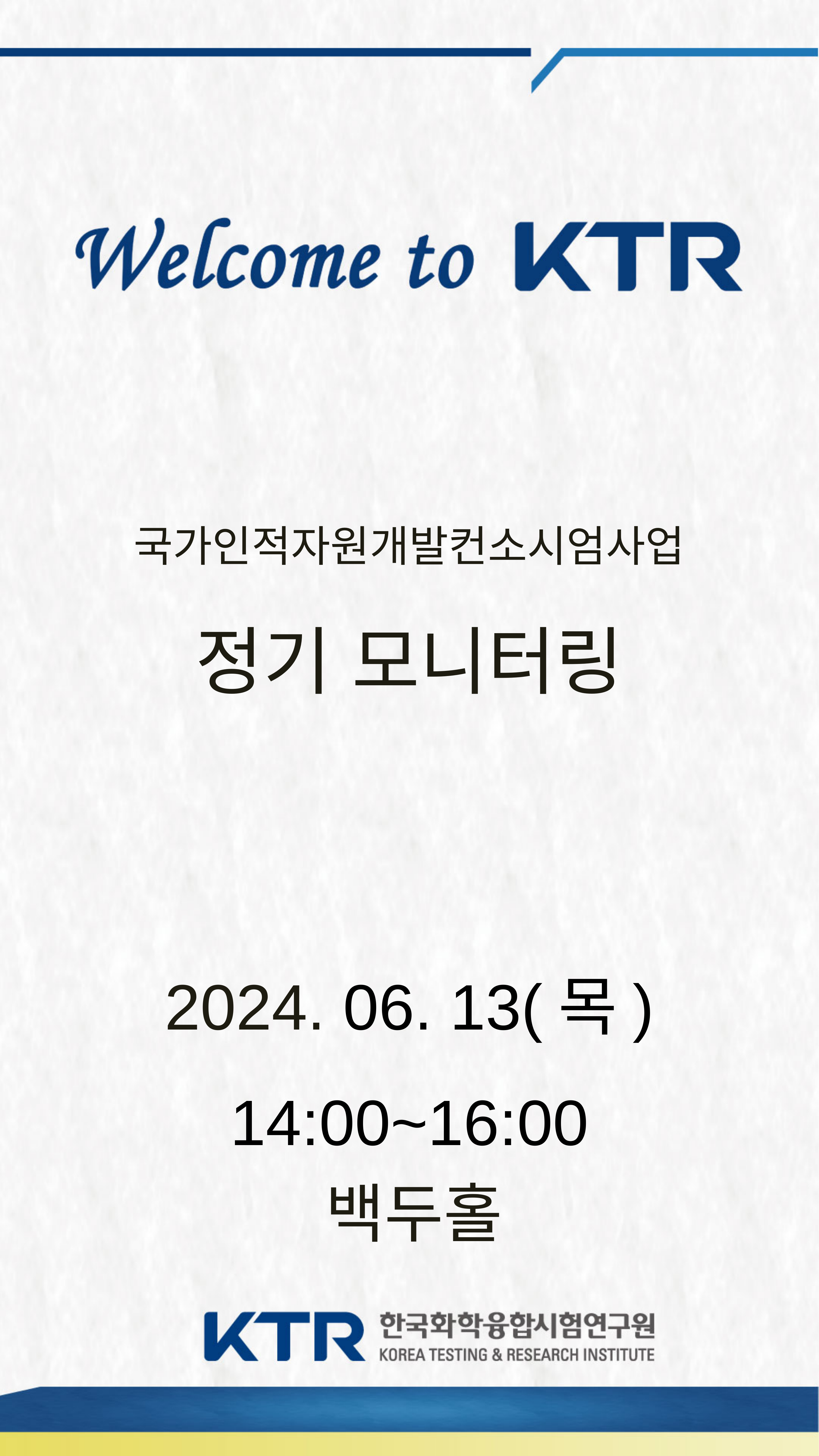

국가인적자원개발컨소시엄사업
정기 모니터링

2024. 06. 13(목)
14:00~16:00
백두홀